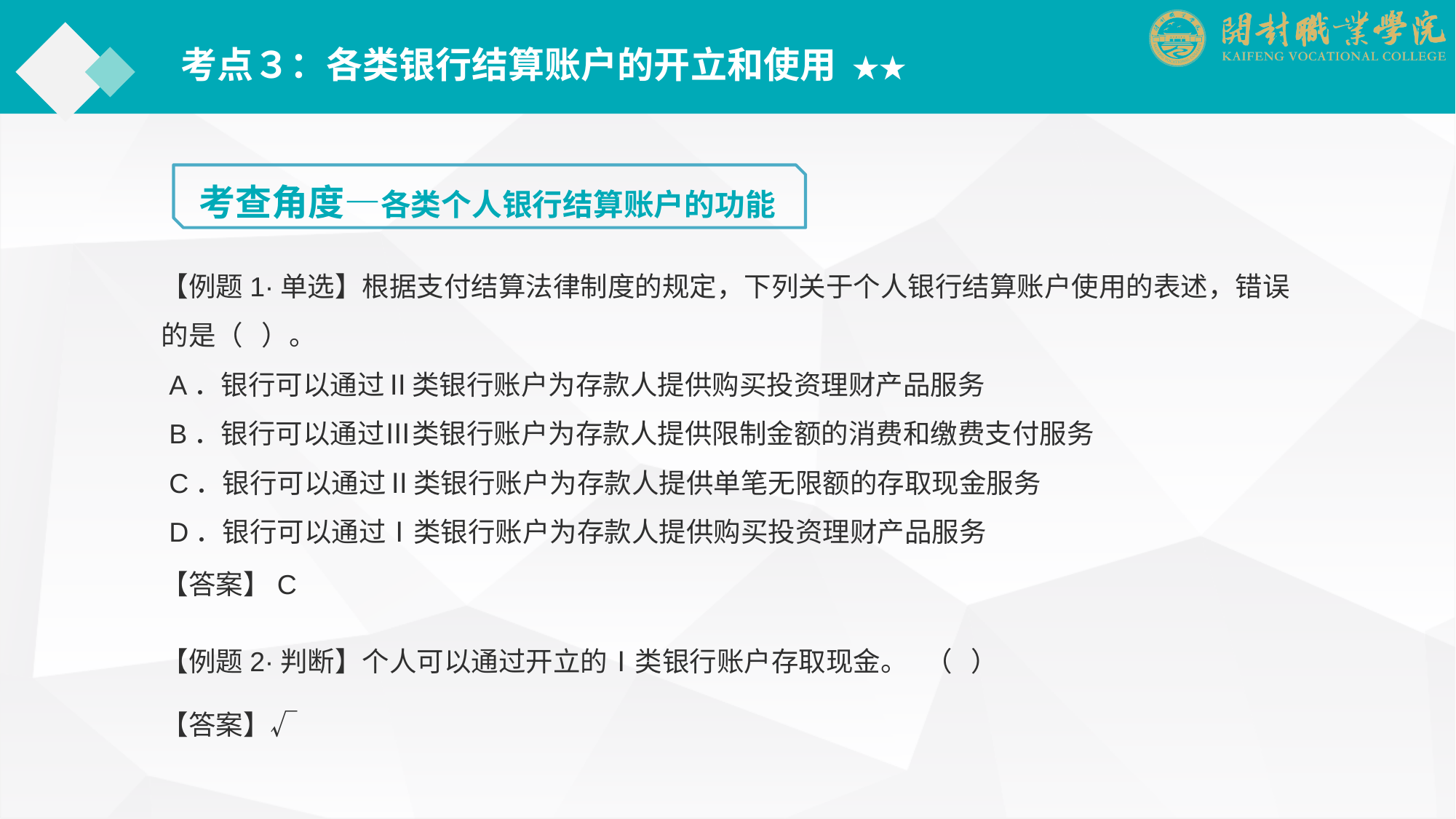

考点３：各类银行结算账户的开立和使用  ★★

考查角度—各类个人银行结算账户的功能
【例题1·单选】根据支付结算法律制度的规定，下列关于个人银行结算账户使用的表述，错误的是（   ）。
 A．银行可以通过Ⅱ类银行账户为存款人提供购买投资理财产品服务
 B．银行可以通过Ⅲ类银行账户为存款人提供限制金额的消费和缴费支付服务
 C．银行可以通过Ⅱ类银行账户为存款人提供单笔无限额的存取现金服务
 D．银行可以通过Ⅰ类银行账户为存款人提供购买投资理财产品服务
【答案】C
【例题2·判断】个人可以通过开立的Ⅰ类银行账户存取现金。	（   ）
【答案】√